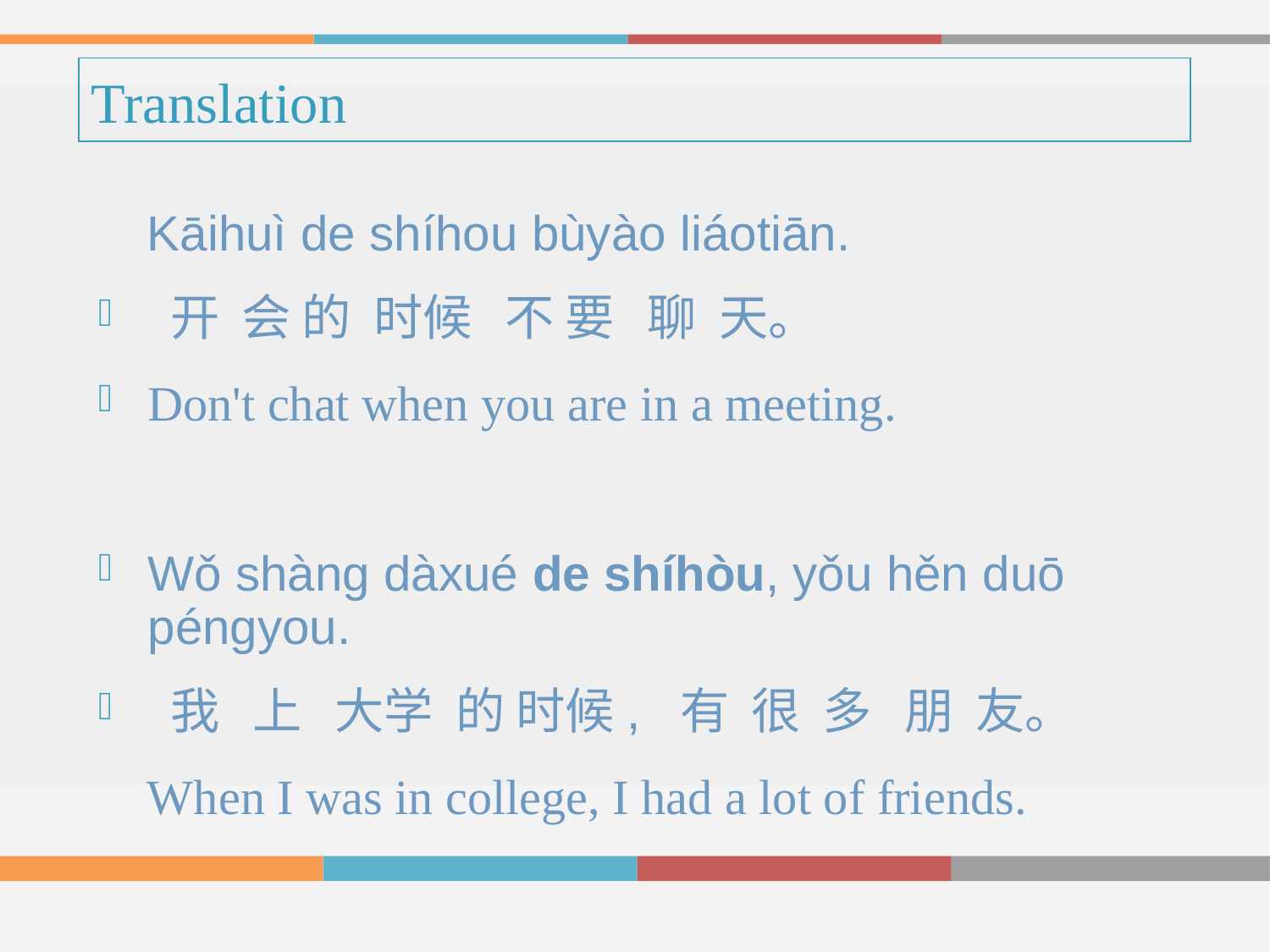

# Translation
    Kāihuì de shíhou bùyào liáotiān.
 开  会 的  时候   不 要   聊  天。
Don't chat when you are in a meeting.

Wǒ shàng dàxué de shíhòu, yǒu hěn duō péngyou.
 我   上   大学  的 时候,  有  很  多   朋  友。
    When I was in college, I had a lot of friends.